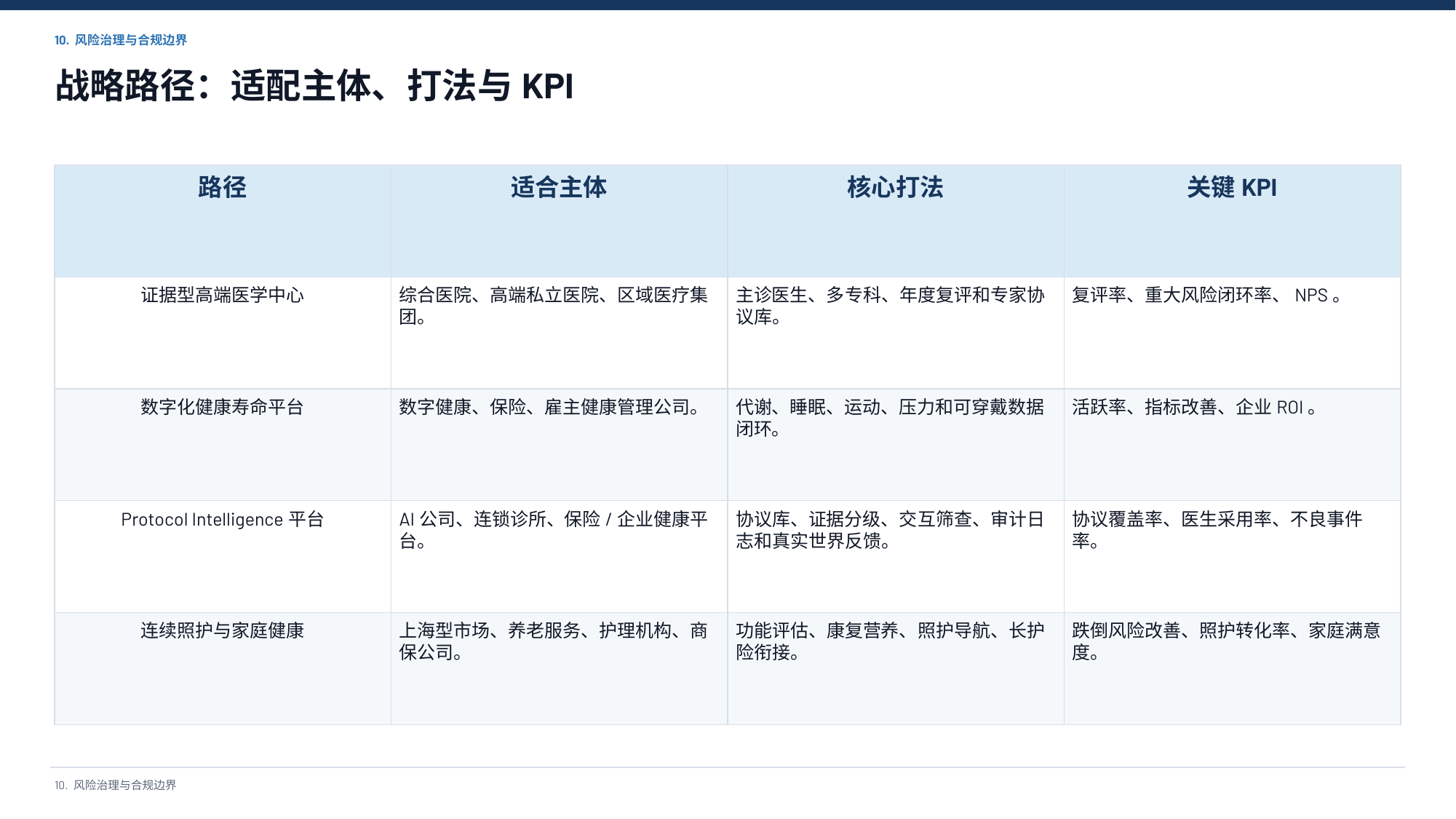

10. 风险治理与合规边界
战略路径：适配主体、打法与KPI

路径
适合主体
核心打法
关键KPI

证据型高端医学中心
综合医院、高端私立医院、区域医疗集团。
主诊医生、多专科、年度复评和专家协议库。
复评率、重大风险闭环率、NPS。

数字化健康寿命平台
数字健康、保险、雇主健康管理公司。
代谢、睡眠、运动、压力和可穿戴数据闭环。
活跃率、指标改善、企业ROI。

Protocol Intelligence平台
AI公司、连锁诊所、保险/企业健康平台。
协议库、证据分级、交互筛查、审计日志和真实世界反馈。
协议覆盖率、医生采用率、不良事件率。

连续照护与家庭健康
上海型市场、养老服务、护理机构、商保公司。
功能评估、康复营养、照护导航、长护险衔接。
跌倒风险改善、照护转化率、家庭满意度。

10. 风险治理与合规边界